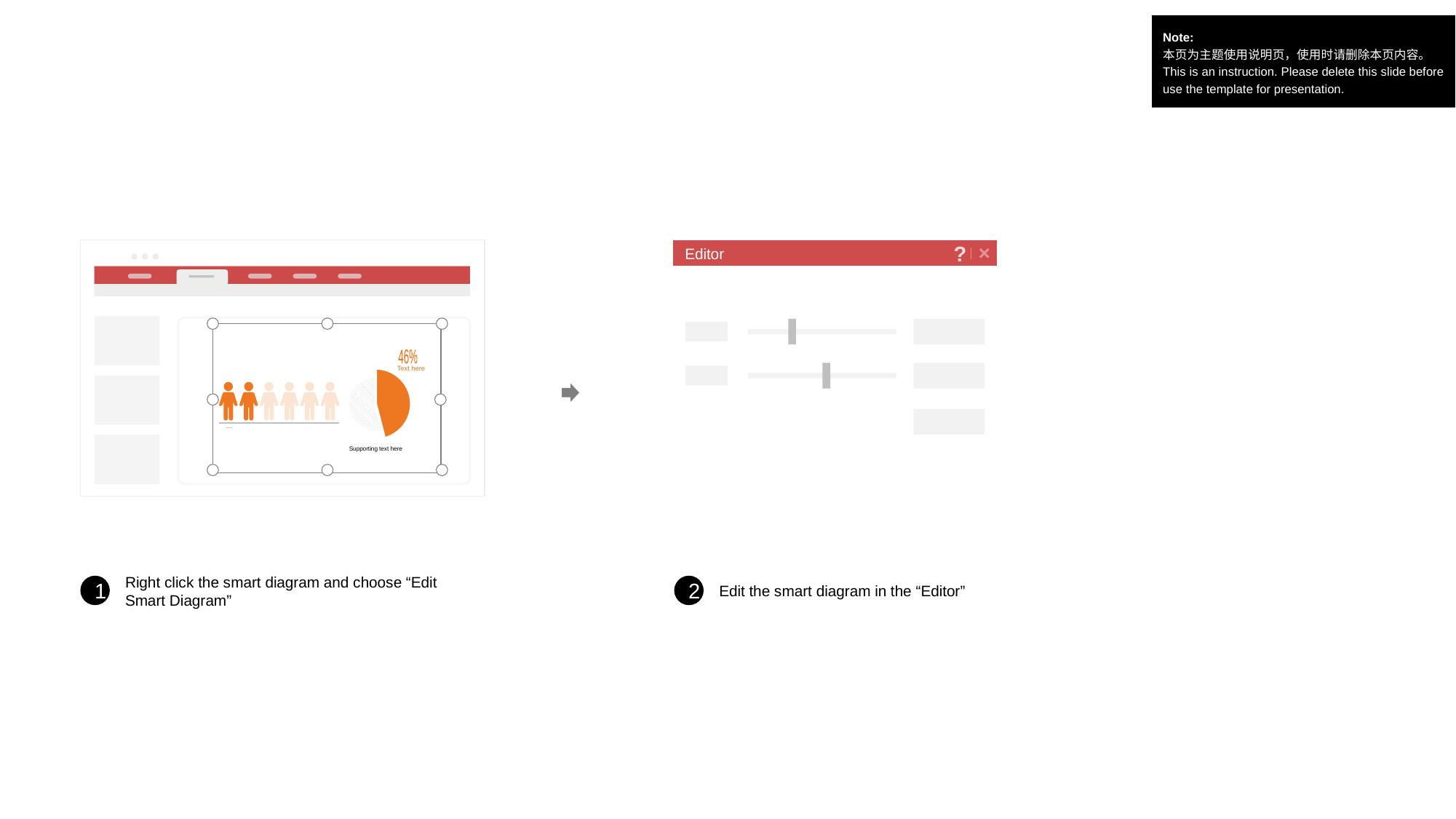

编辑智能图表 Edit Smart Diagram
Note:
本页为主题使用说明页，使用时请删除本页内容。
This is an instruction. Please delete this slide before use the template for presentation.

Editor

?

46%
Text here

Supporting text here
Supporting text here

Right click the smart diagram and choose “Edit Smart Diagram”
1
2
Edit the smart diagram in the “Editor”